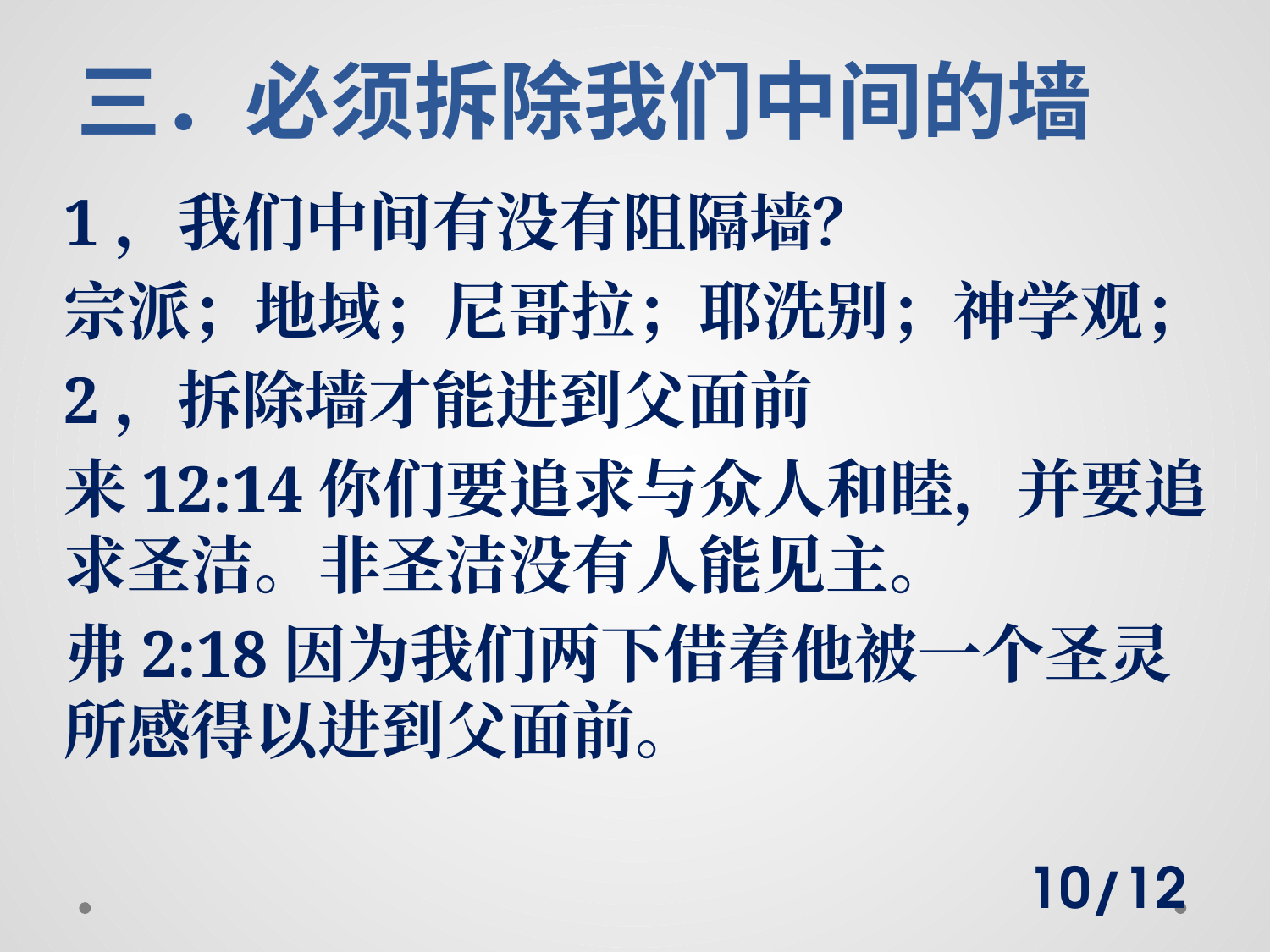

# 三．必须拆除我们中间的墙
1，我们中间有没有阻隔墙？
宗派；地域；尼哥拉；耶洗别；神学观；
2，拆除墙才能进到父面前
来12:14你们要追求与众人和睦，并要追求圣洁。非圣洁没有人能见主。
弗2:18因为我们两下借着他被一个圣灵所感得以进到父面前。

10/12